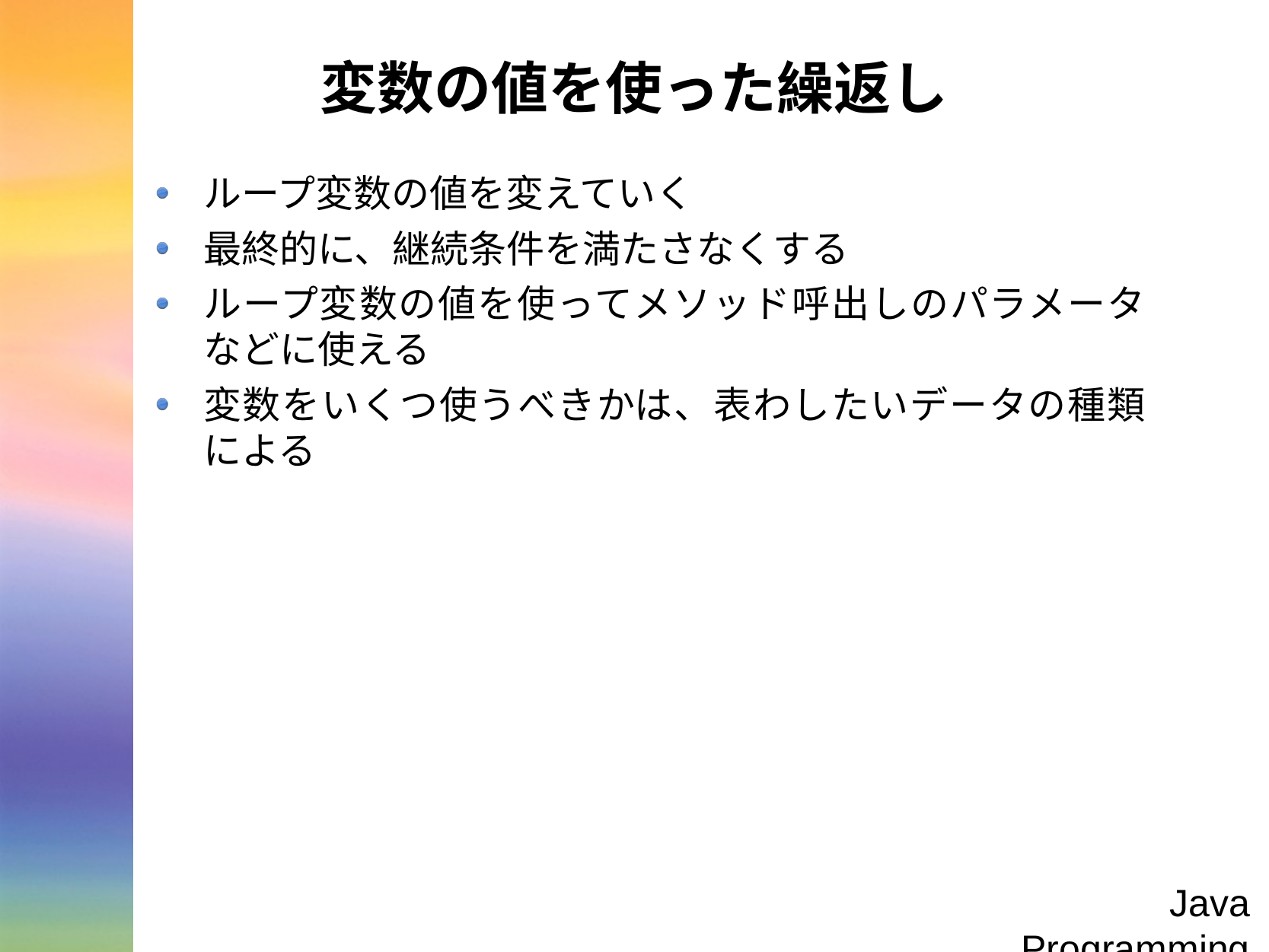

# 変数の値を使った繰返し
ループ変数の値を変えていく
最終的に、継続条件を満たさなくする
ループ変数の値を使ってメソッド呼出しのパラメータなどに使える
変数をいくつ使うべきかは、表わしたいデータの種類による